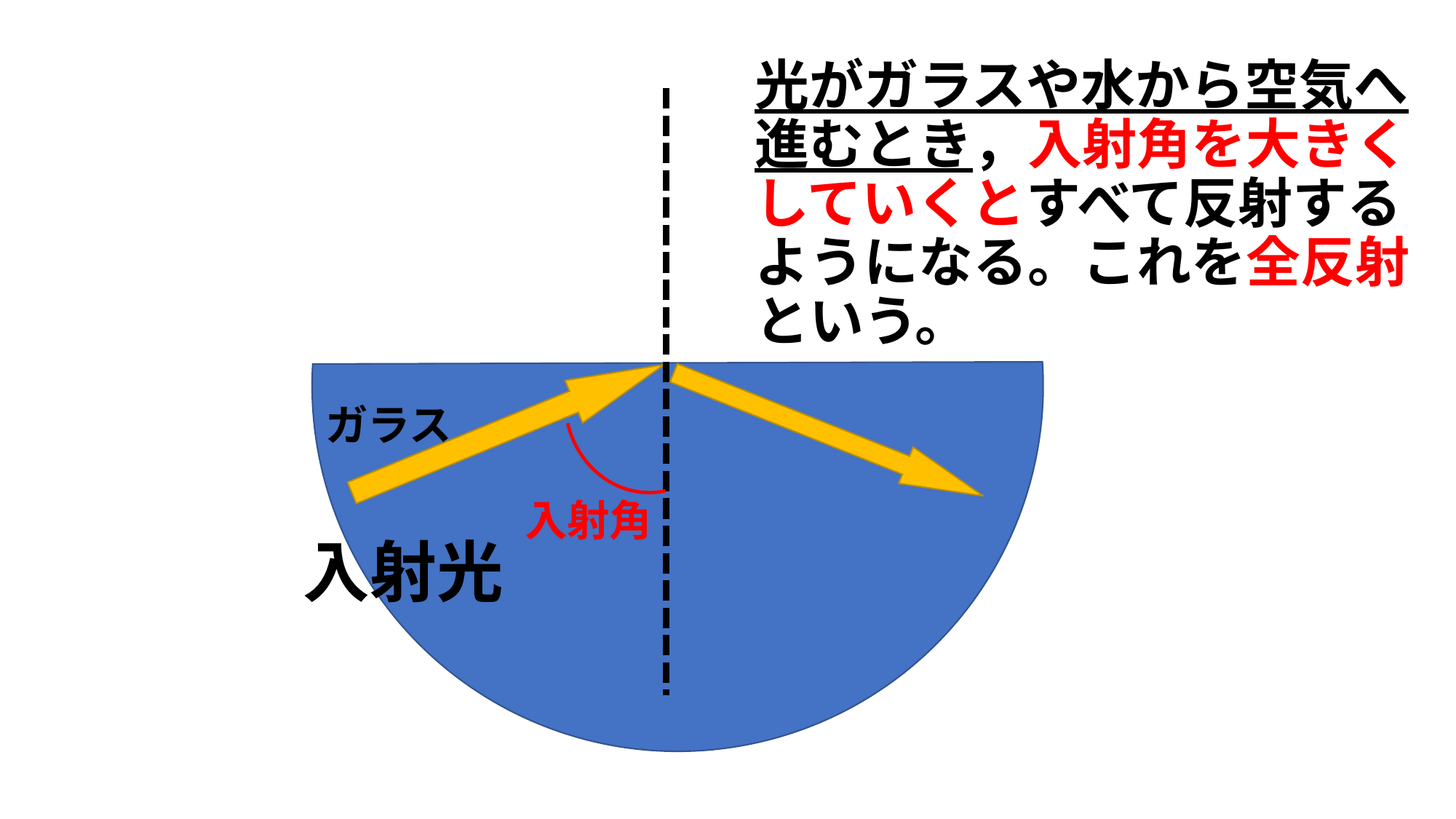

光がガラスや水から空気へ進むとき，入射角を大きくしていくとすべて反射するようになる。これを全反射という。

ガラス
入射角
入射光